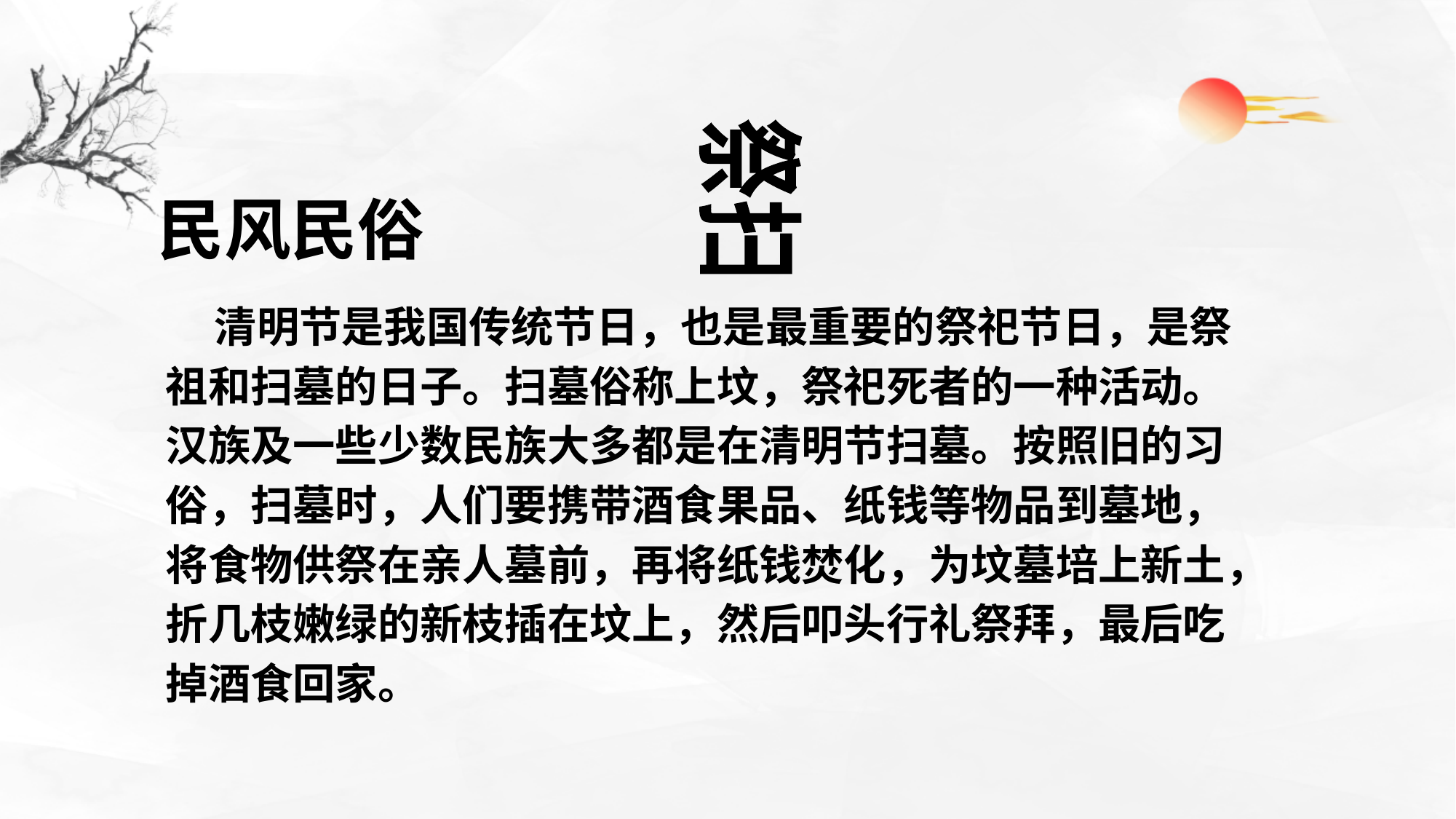

祭扫
民风民俗
    清明节是我国传统节日，也是最重要的祭祀节日，是祭
祖和扫墓的日子。扫墓俗称上坟，祭祀死者的一种活动。
汉族及一些少数民族大多都是在清明节扫墓。按照旧的习
俗，扫墓时，人们要携带酒食果品、纸钱等物品到墓地，
将食物供祭在亲人墓前，再将纸钱焚化，为坟墓培上新土，
折几枝嫩绿的新枝插在坟上，然后叩头行礼祭拜，最后吃
掉酒食回家。